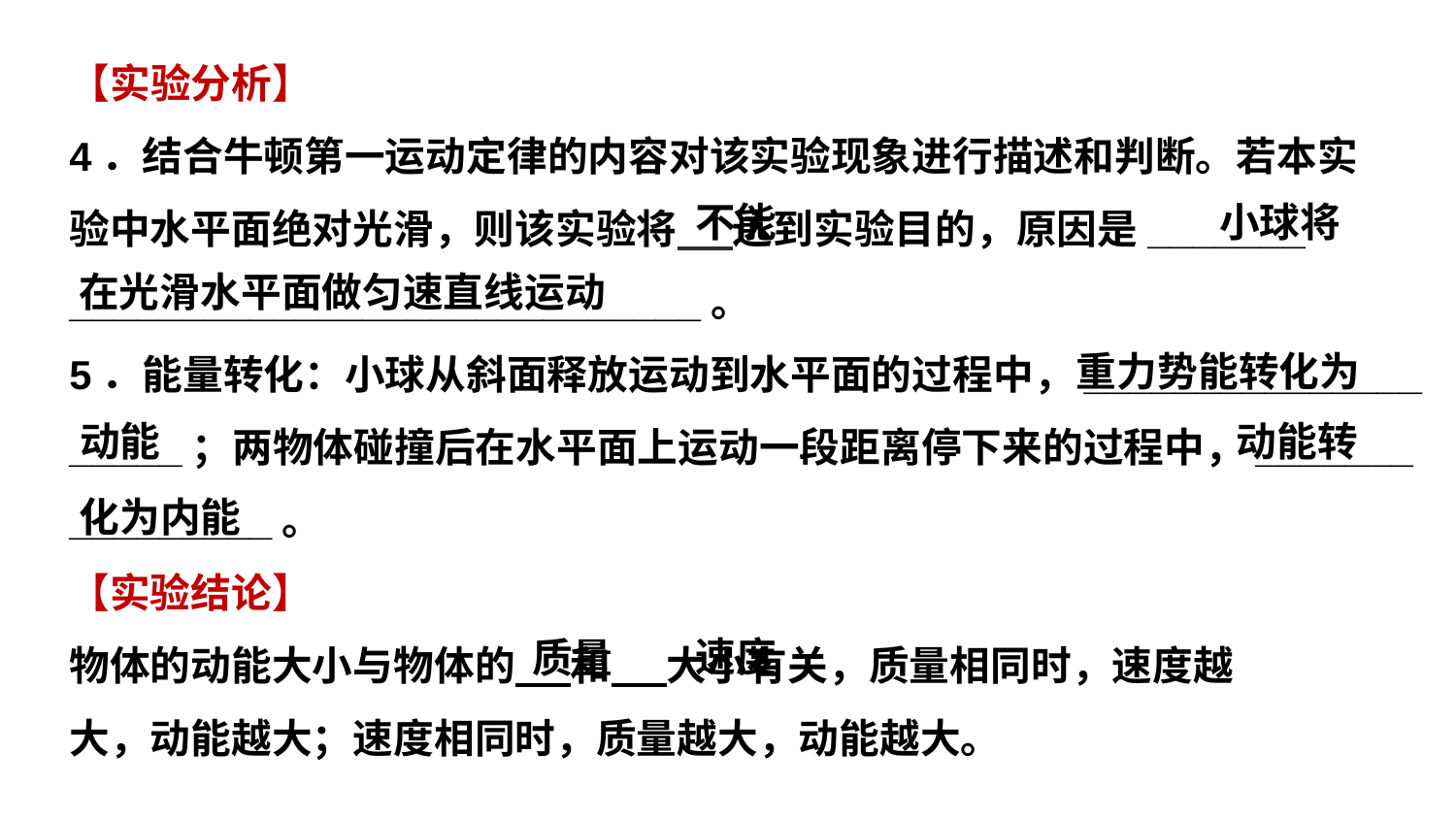

【实验分析】
4．结合牛顿第一运动定律的内容对该实验现象进行描述和判断。若本实
验中水平面绝对光滑，则该实验将      达到实验目的，原因是_______
____________________________。
5．能量转化：小球从斜面释放运动到水平面的过程中，_______________
_____；两物体碰撞后在水平面上运动一段距离停下来的过程中，_______
_________。
【实验结论】
物体的动能大小与物体的      和      大小有关，质量相同时，速度越
大，动能越大；速度相同时，质量越大，动能越大。
不能
小球将
在光滑水平面做匀速直线运动
重力势能转化为
动能
动能转
化为内能
速度
质量